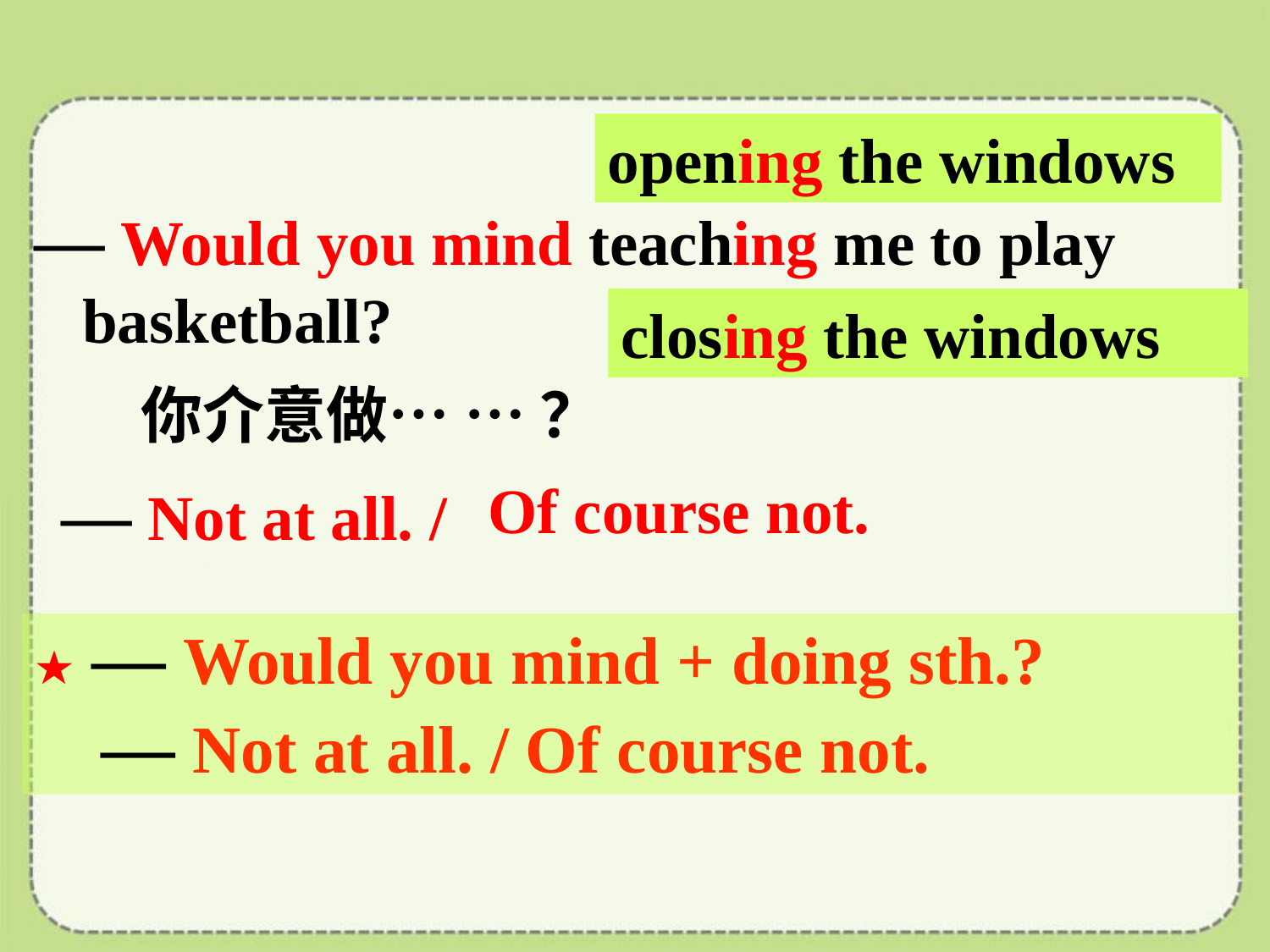

opening the windows
— Would you mind teaching me to play basketball?
closing the windows
你介意做… … ？
— Not at all. /
Of course not.
★ — Would you mind + doing sth.?
    — Not at all. / Of course not.